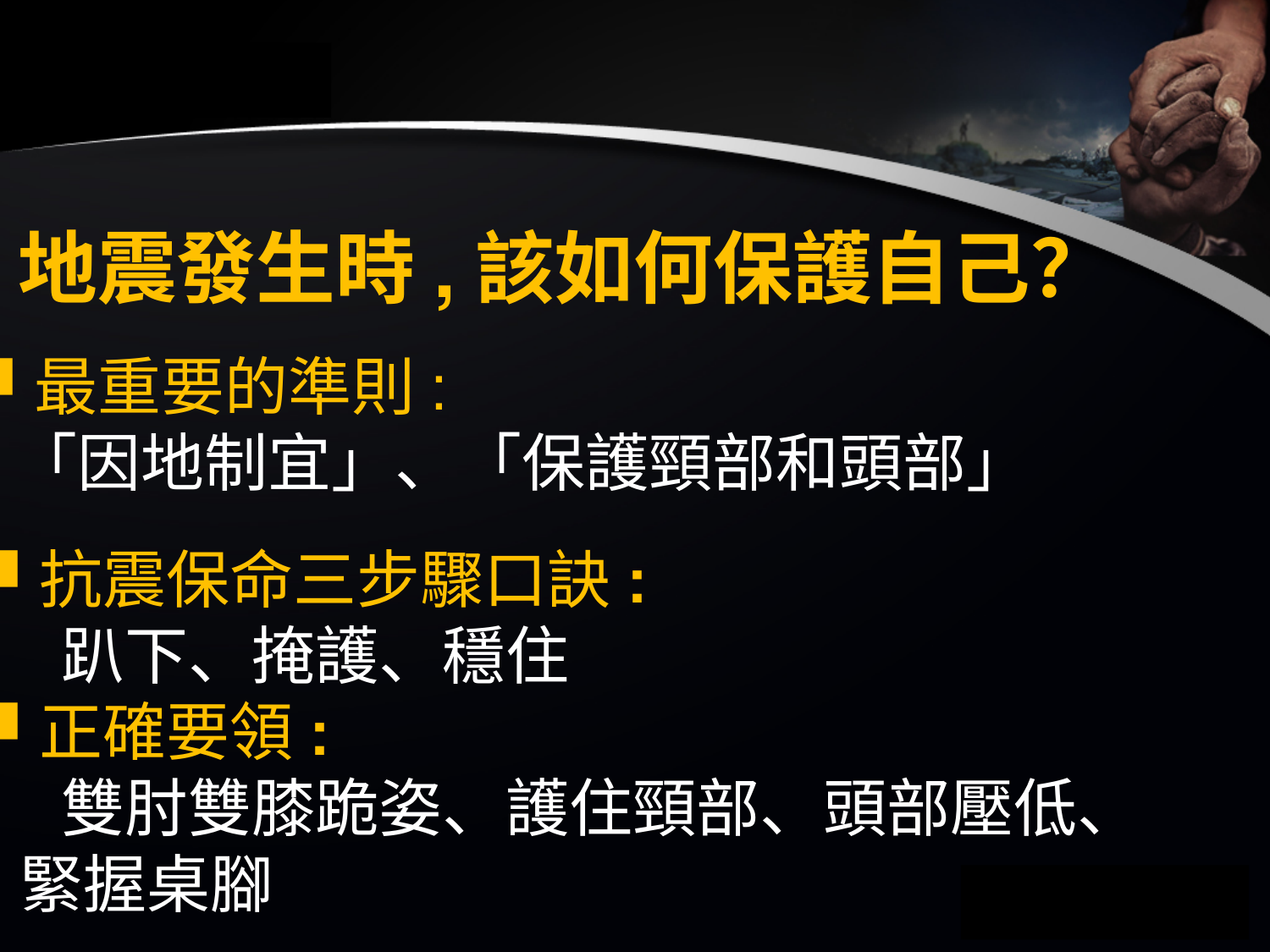

地震發生時,該如何保護自己？
最重要的準則:
  「因地制宜」、「保護頸部和頭部」
抗震保命三步驟口訣:
    趴下、掩護、穩住
正確要領:
    雙肘雙膝跪姿、護住頸部、頭部壓低、
  緊握桌腳

www.1ppt.com